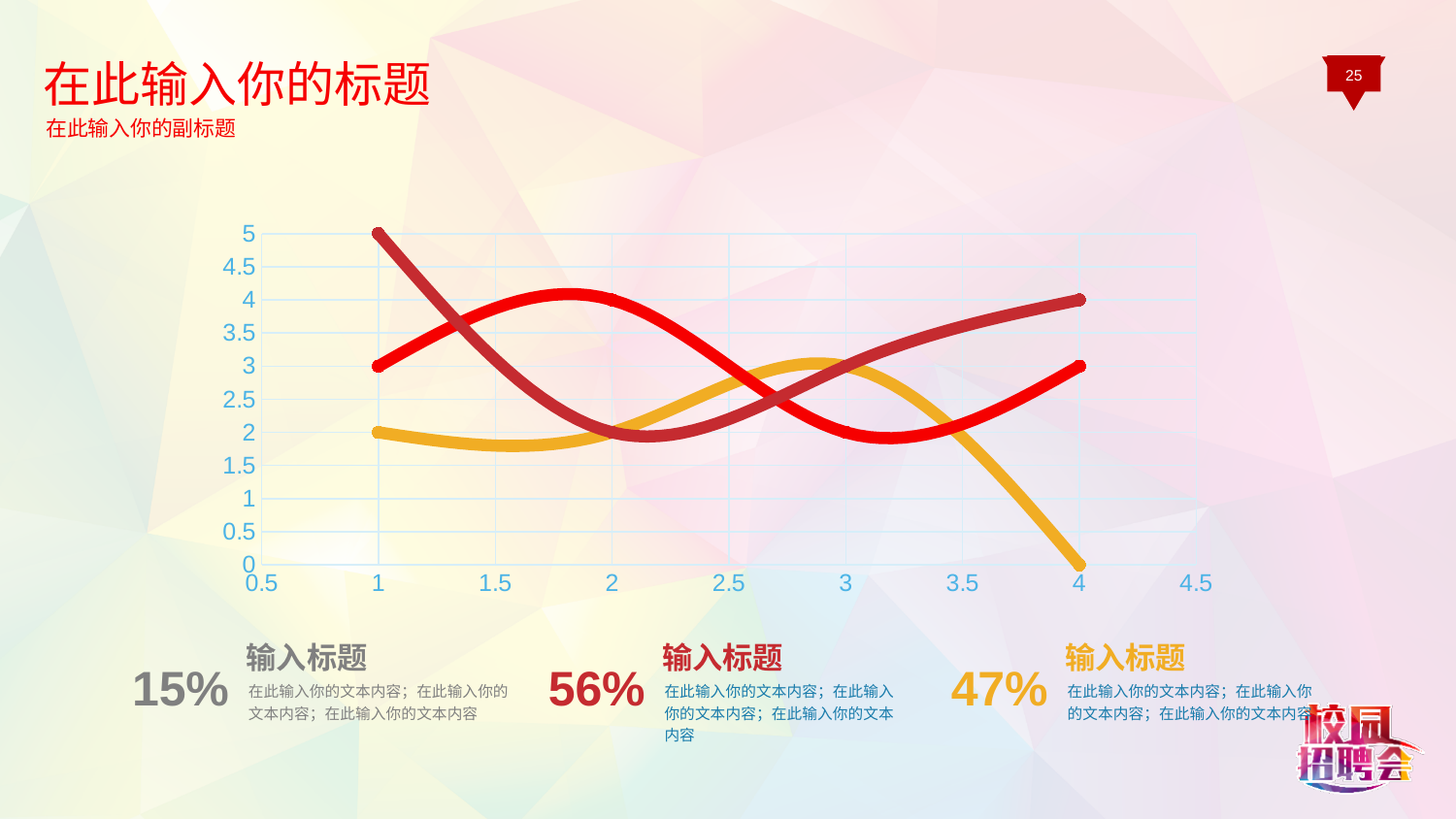

在此输入你的标题
在此输入你的副标题
25

### Chart

| Category | Series 1 | Series 2 | Series 3 |
|---|---|---|---|
输入标题
在此输入你的文本内容；在此输入你的文本内容；在此输入你的文本内容
15%
输入标题
在此输入你的文本内容；在此输入你的文本内容；在此输入你的文本内容
47%
输入标题
在此输入你的文本内容；在此输入你的文本内容；在此输入你的文本内容
56%